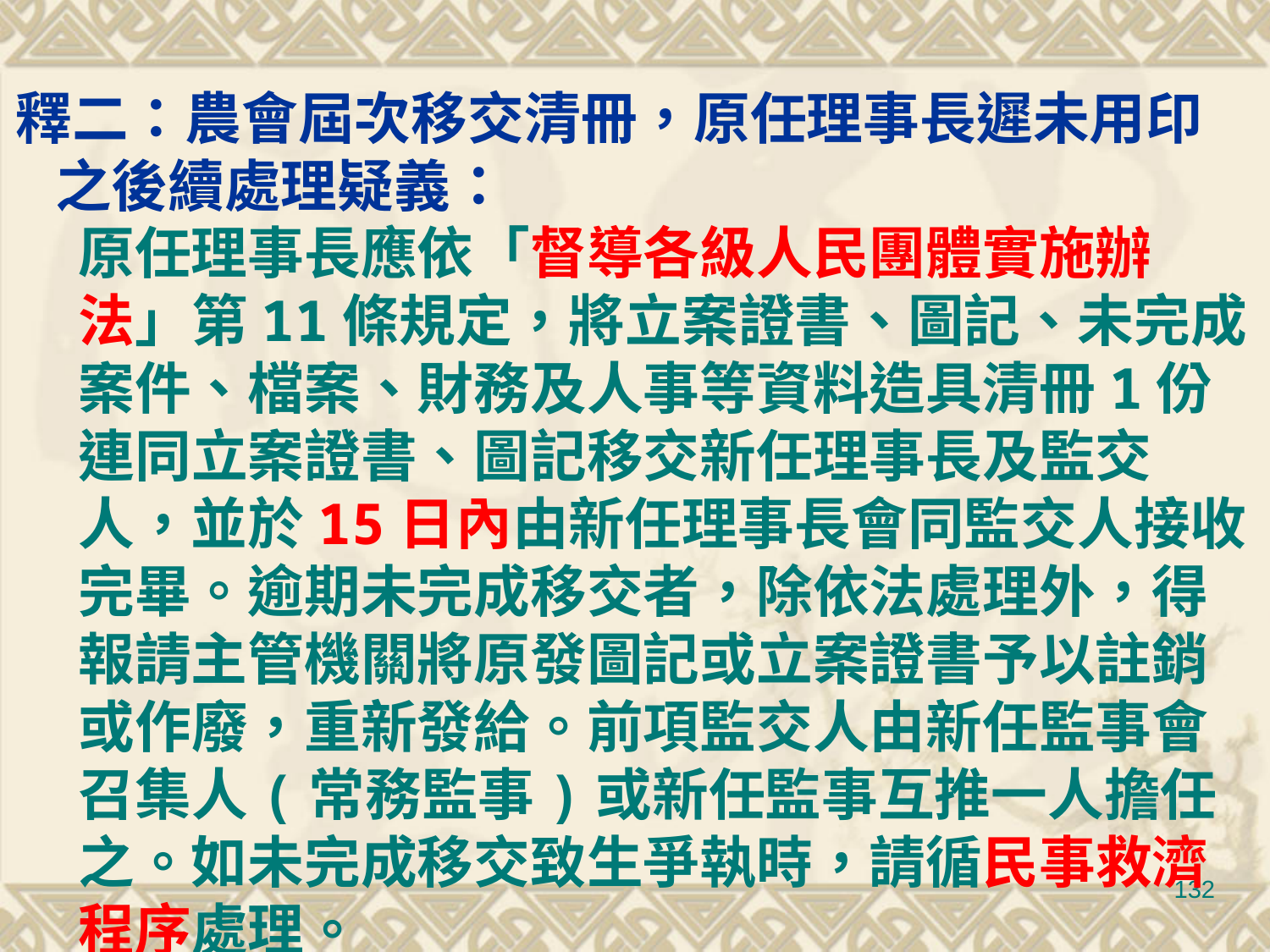

釋二：農會屆次移交清冊，原任理事長遲未用印
  之後續處理疑義：
原任理事長應依「督導各級人民團體實施辦法」第11條規定，將立案證書、圖記、未完成案件、檔案、財務及人事等資料造具清冊1份連同立案證書、圖記移交新任理事長及監交人，並於15日內由新任理事長會同監交人接收完畢。逾期未完成移交者，除依法處理外，得報請主管機關將原發圖記或立案證書予以註銷或作廢，重新發給。前項監交人由新任監事會召集人(常務監事)或新任監事互推一人擔任之。如未完成移交致生爭執時，請循民事救濟程序處理。
132